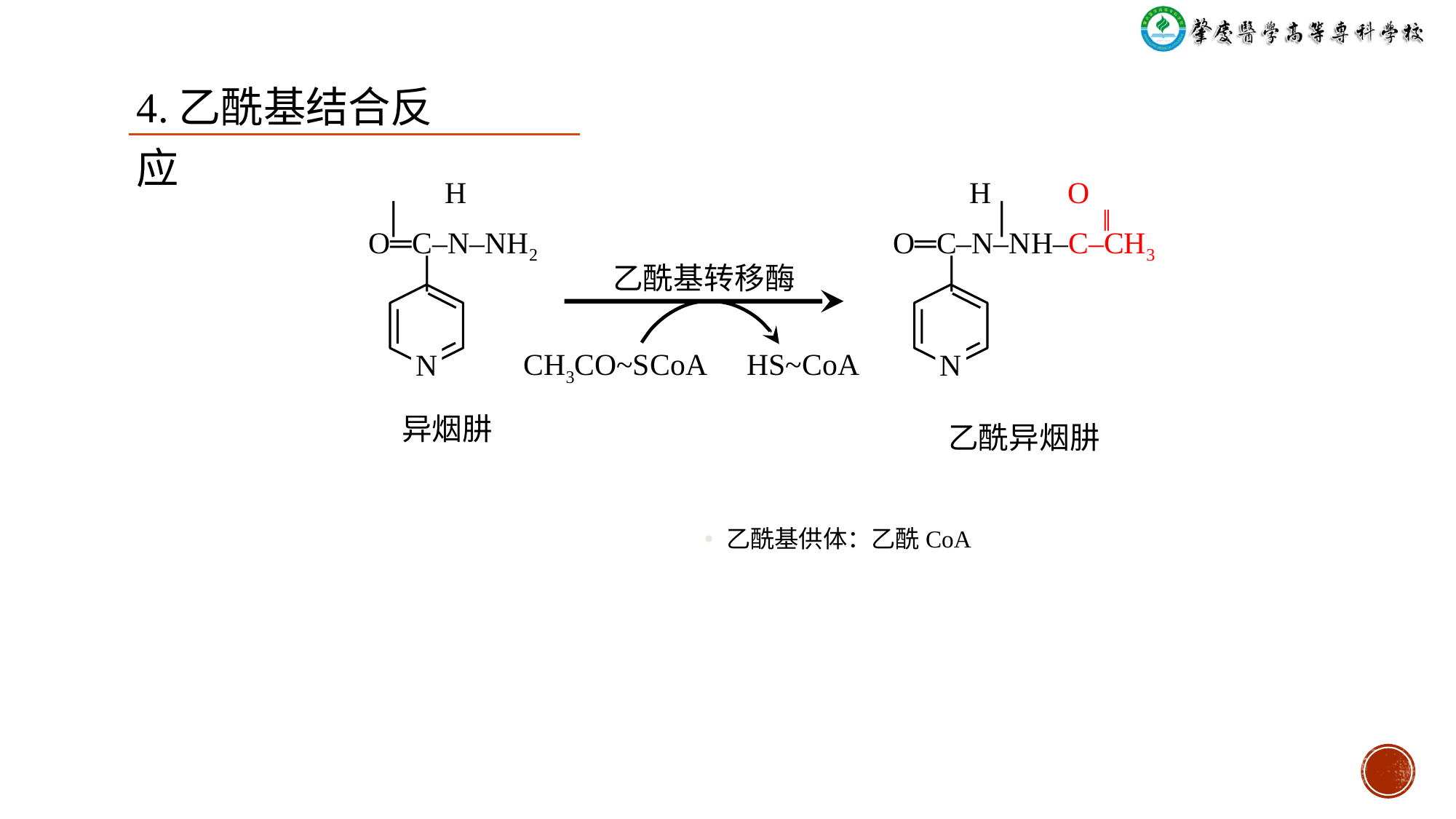

4.乙酰基结合反应
          H
  ׀
O═C‒N‒NH2
      ׀

N
          H          O
            ׀           ‖
O═C‒N‒NH‒C‒CH3
      ׀

N
乙酰基转移酶

CH3CO~SCoA
HS~CoA
异烟肼
乙酰异烟肼
乙酰基供体：乙酰CoA